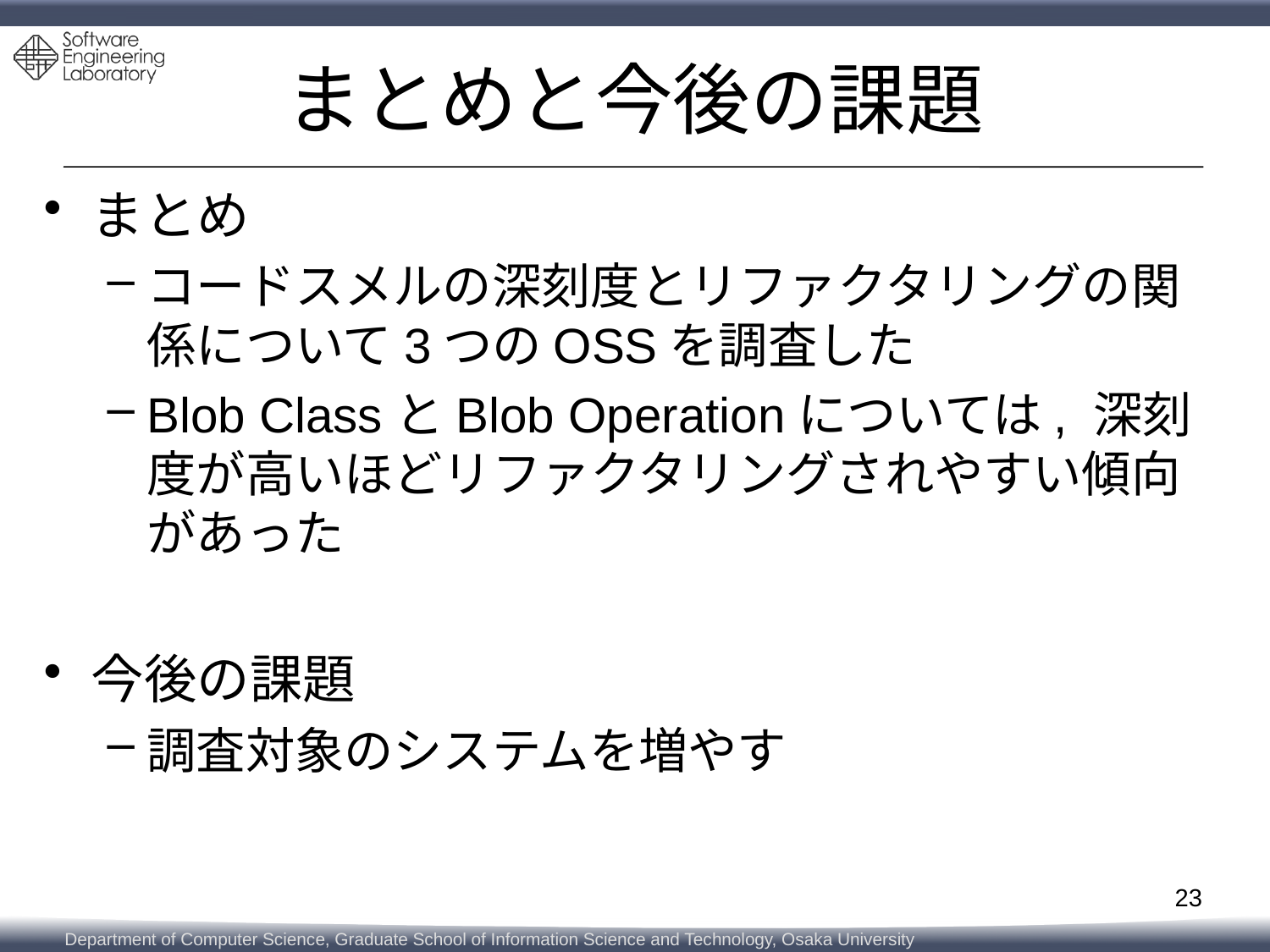

# まとめと今後の課題
まとめ
コードスメルの深刻度とリファクタリングの関係について3つのOSSを調査した
Blob ClassとBlob Operationについては, 深刻度が高いほどリファクタリングされやすい傾向があった

今後の課題
調査対象のシステムを増やす
23